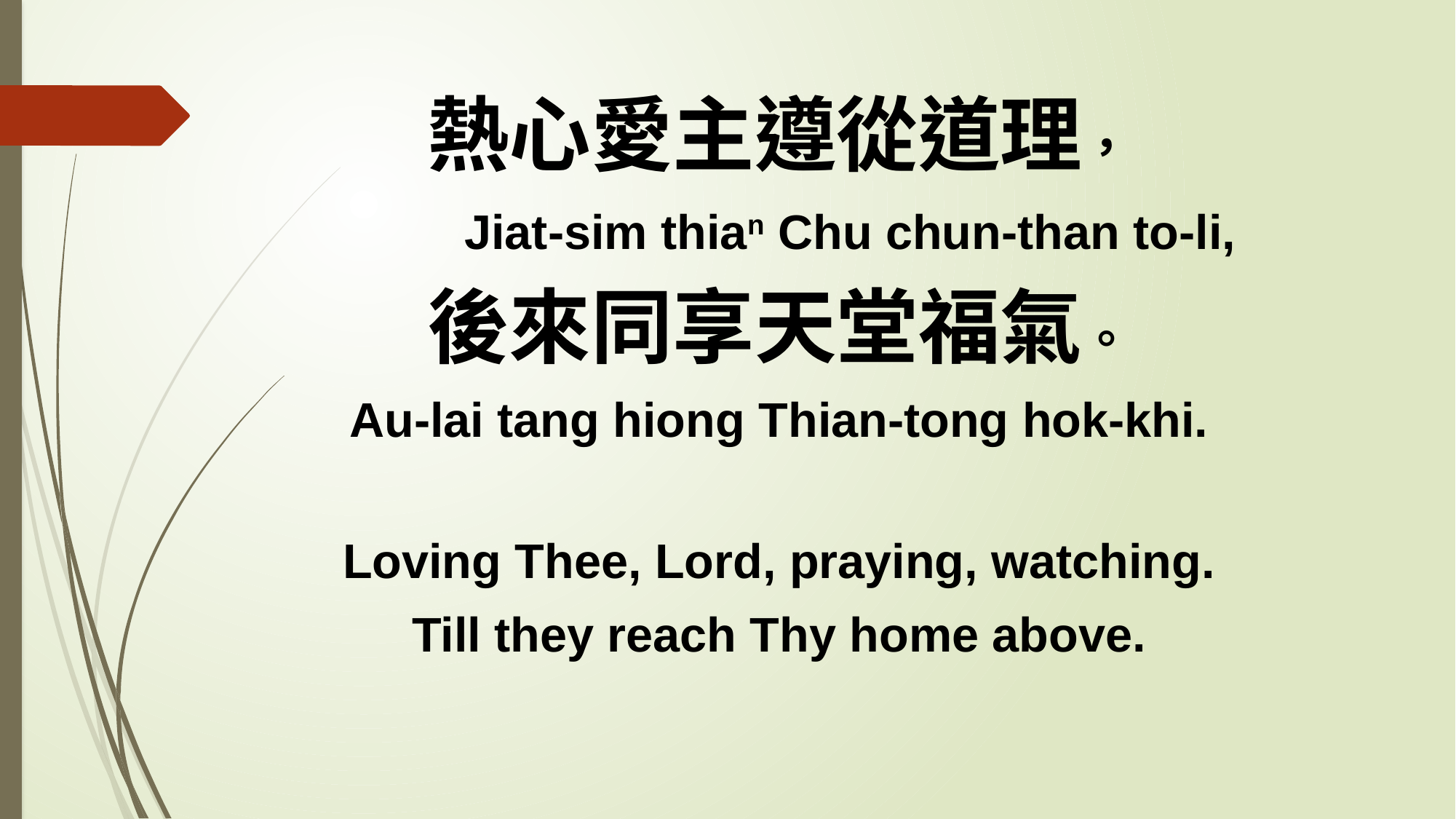

熱心愛主遵從道理，
              Jiat-sim thian Chu chun-than to-li,
後來同享天堂福氣。
Au-lai tang hiong Thian-tong hok-khi.

Loving Thee, Lord, praying, watching.
Till they reach Thy home above.